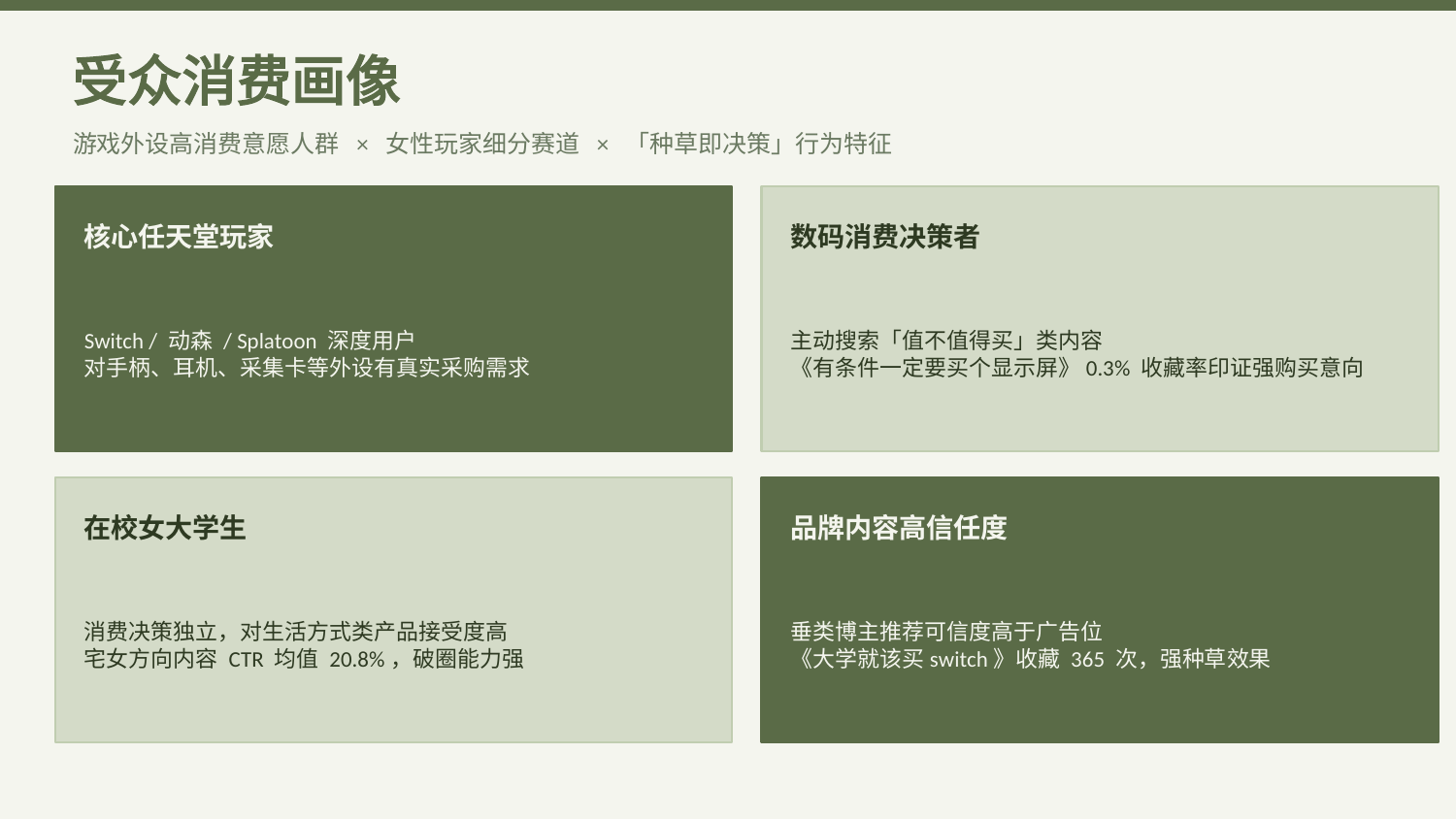

受众消费画像
游戏外设高消费意愿人群  ×  女性玩家细分赛道  ×  「种草即决策」行为特征

核心任天堂玩家
数码消费决策者
Switch / 动森 / Splatoon 深度用户
对手柄、耳机、采集卡等外设有真实采购需求
主动搜索「值不值得买」类内容
《有条件一定要买个显示屏》0.3% 收藏率印证强购买意向

在校女大学生
品牌内容高信任度
消费决策独立，对生活方式类产品接受度高
宅女方向内容 CTR 均值 20.8%，破圈能力强
垂类博主推荐可信度高于广告位
《大学就该买switch》收藏 365 次，强种草效果